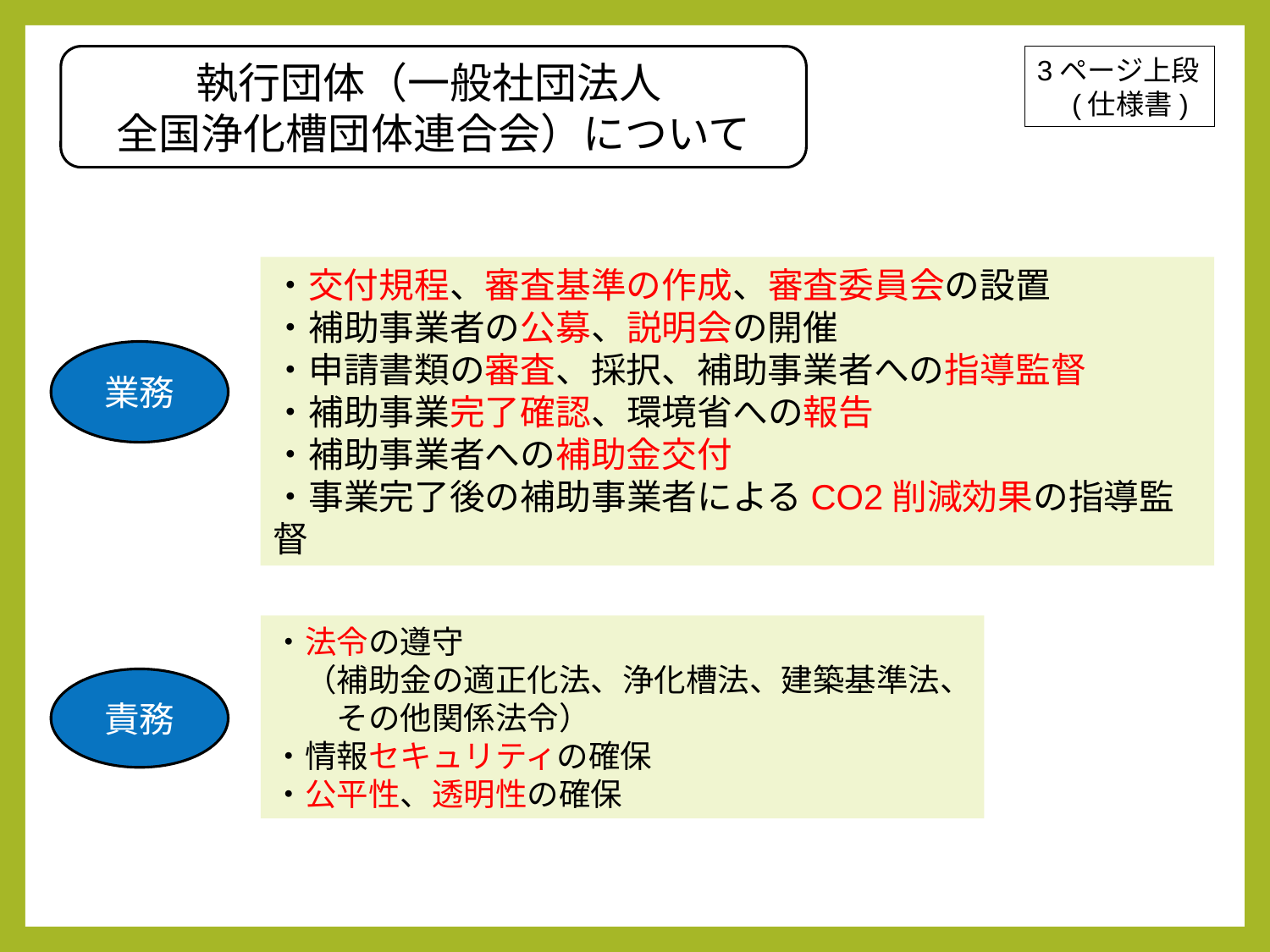

執行団体（一般社団法人
全国浄化槽団体連合会）について
3ページ上段
　(仕様書)
・交付規程、審査基準の作成、審査委員会の設置
・補助事業者の公募、説明会の開催
・申請書類の審査、採択、補助事業者への指導監督
・補助事業完了確認、環境省への報告
・補助事業者への補助金交付
・事業完了後の補助事業者によるCO2削減効果の指導監督
業務
・法令の遵守
　（補助金の適正化法、浄化槽法、建築基準法、
　　その他関係法令）
・情報セキュリティの確保
・公平性、透明性の確保
責務